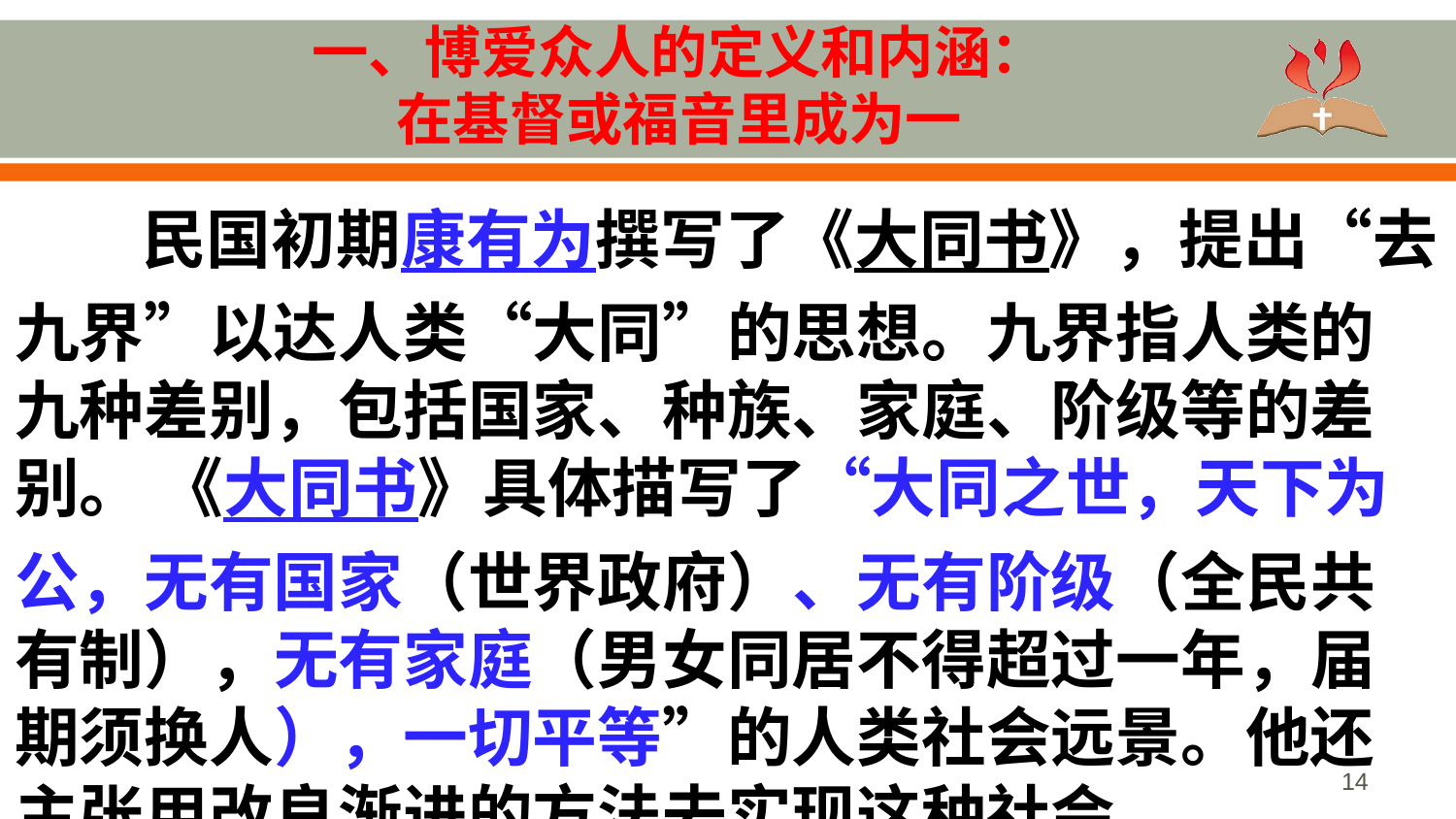

# 一、博爱众人的定义和内涵： 在基督或福音里成为一
民国初期康有为撰写了《大同书》，提出“去九界”以达人类“大同”的思想。九界指人类的九种差别，包括国家、种族、家庭、阶级等的差别。 《大同书》具体描写了“大同之世，天下为公，无有国家（世界政府）、无有阶级（全民共有制），无有家庭（男女同居不得超过一年，届期须换人），一切平等”的人类社会远景。他还主张用改良渐进的方法去实现这种社会。

14